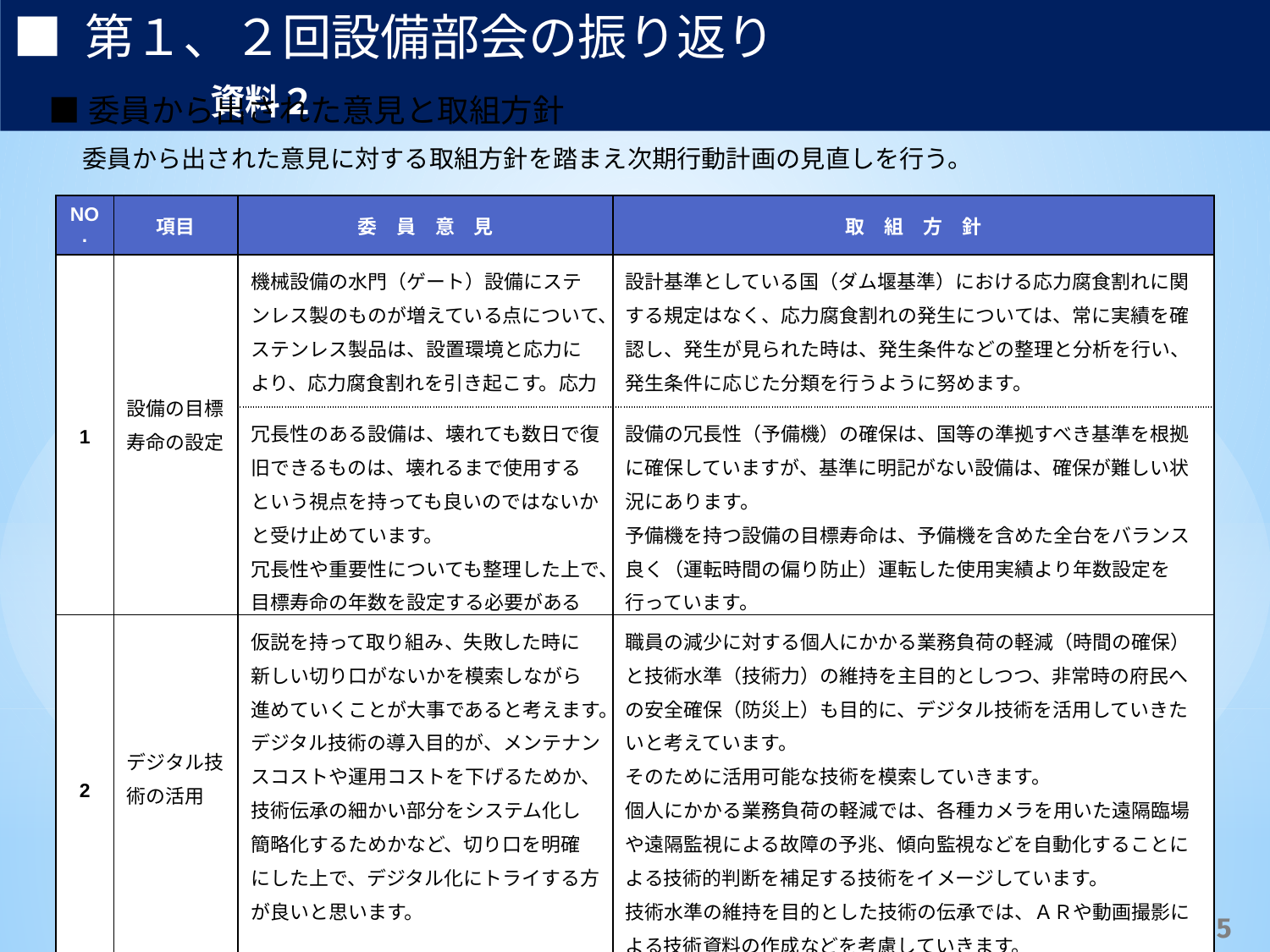

■ 第１、２回設備部会の振り返り　　　　　　　　　　　　　資料２
■委員から出された意見と取組方針
委員から出された意見に対する取組方針を踏まえ次期行動計画の見直しを行う。
| NO. | 項目 | 委　員　意　見 | 取　組　方　針 |
| --- | --- | --- | --- |
| 1 | 設備の目標寿命の設定 | 機械設備の水門（ゲート）設備にステンレス製のものが増えている点について、ステンレス製品は、設置環境と応力により、応力腐食割れを引き起こす。応力腐食割れを考慮した分類が必要。 | 設計基準としている国（ダム堰基準）における応力腐食割れに関する規定はなく、応力腐食割れの発生については、常に実績を確認し、発生が見られた時は、発生条件などの整理と分析を行い、発生条件に応じた分類を行うように努めます。 |
|  |  | 冗長性のある設備は、壊れても数日で復旧できるものは、壊れるまで使用するという視点を持っても良いのではないかと受け止めています。 冗長性や重要性についても整理した上で、目標寿命の年数を設定する必要があると考えます。 | 設備の冗長性（予備機）の確保は、国等の準拠すべき基準を根拠に確保していますが、基準に明記がない設備は、確保が難しい状況にあります。 予備機を持つ設備の目標寿命は、予備機を含めた全台をバランス良く（運転時間の偏り防止）運転した使用実績より年数設定を行っています。 |
| 2 | デジタル技術の活用 | 仮説を持って取り組み、失敗した時に新しい切り口がないかを模索しながら進めていくことが大事であると考えます。 デジタル技術の導入目的が、メンテナンスコストや運用コストを下げるためか、技術伝承の細かい部分をシステム化し簡略化するためかなど、切り口を明確にした上で、デジタル化にトライする方が良いと思います。 | 職員の減少に対する個人にかかる業務負荷の軽減（時間の確保）と技術水準（技術力）の維持を主目的としつつ、非常時の府民への安全確保（防災上）も目的に、デジタル技術を活用していきたいと考えています。 そのために活用可能な技術を模索していきます。 個人にかかる業務負荷の軽減では、各種カメラを用いた遠隔臨場や遠隔監視による故障の予兆、傾向監視などを自動化することによる技術的判断を補足する技術をイメージしています。 技術水準の維持を目的とした技術の伝承では、ＡＲや動画撮影による技術資料の作成などを考慮していきます。 非常時への対応では、定点監視カメラなどを活用するデジタル技術の取り組みなどを注視していきたいと考えます。 |
5